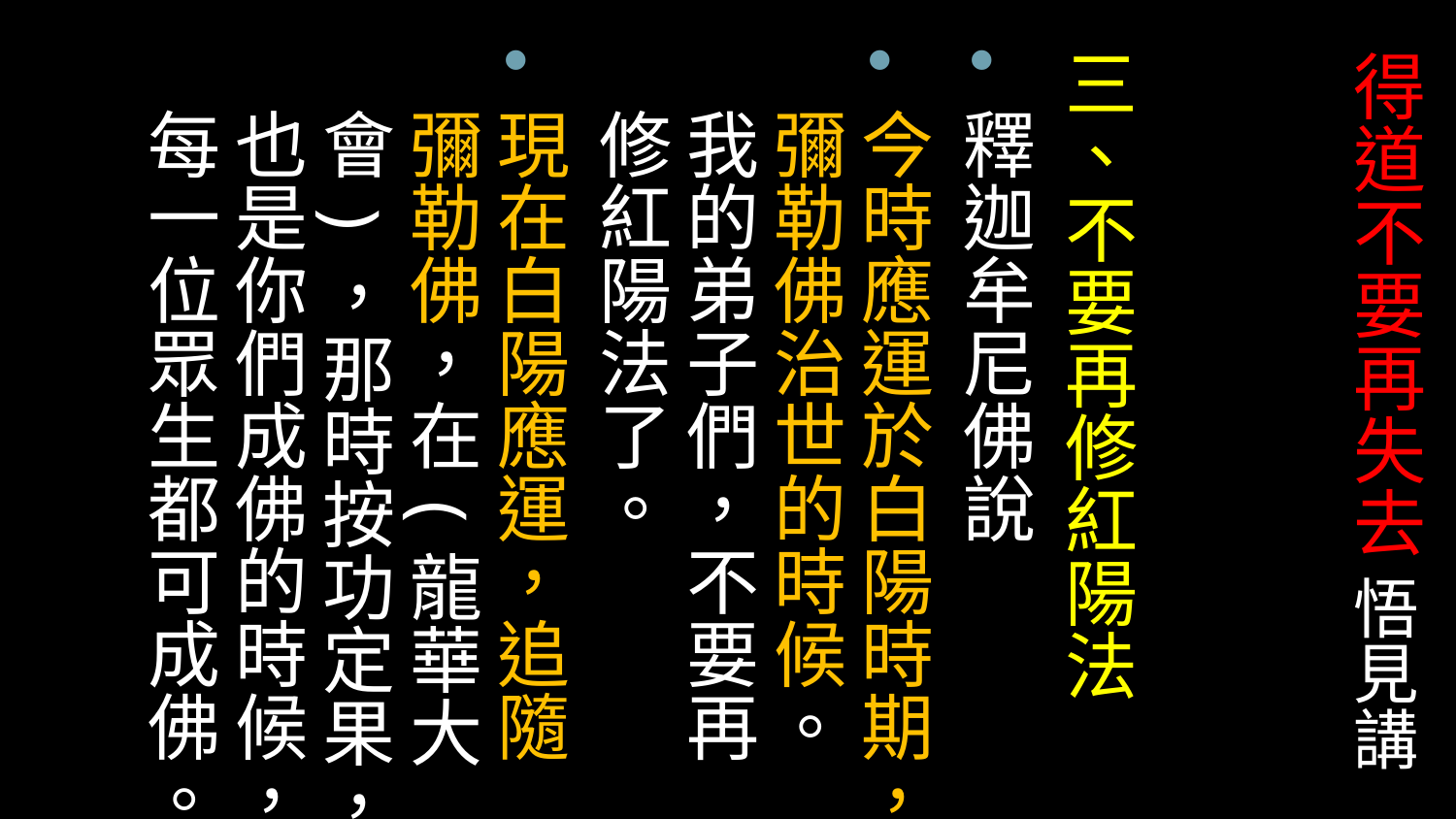

三、不要再修紅陽法
釋迦牟尼佛說
今時應運於白陽時期，彌勒佛治世的時候。我的弟子們，不要再修紅陽法了。
現在白陽應運，追隨彌勒佛，在(龍華大會)，那時按功定果，也是你們成佛的時候，每一位眾生都可成佛。

# 得道不要再失去 悟見講